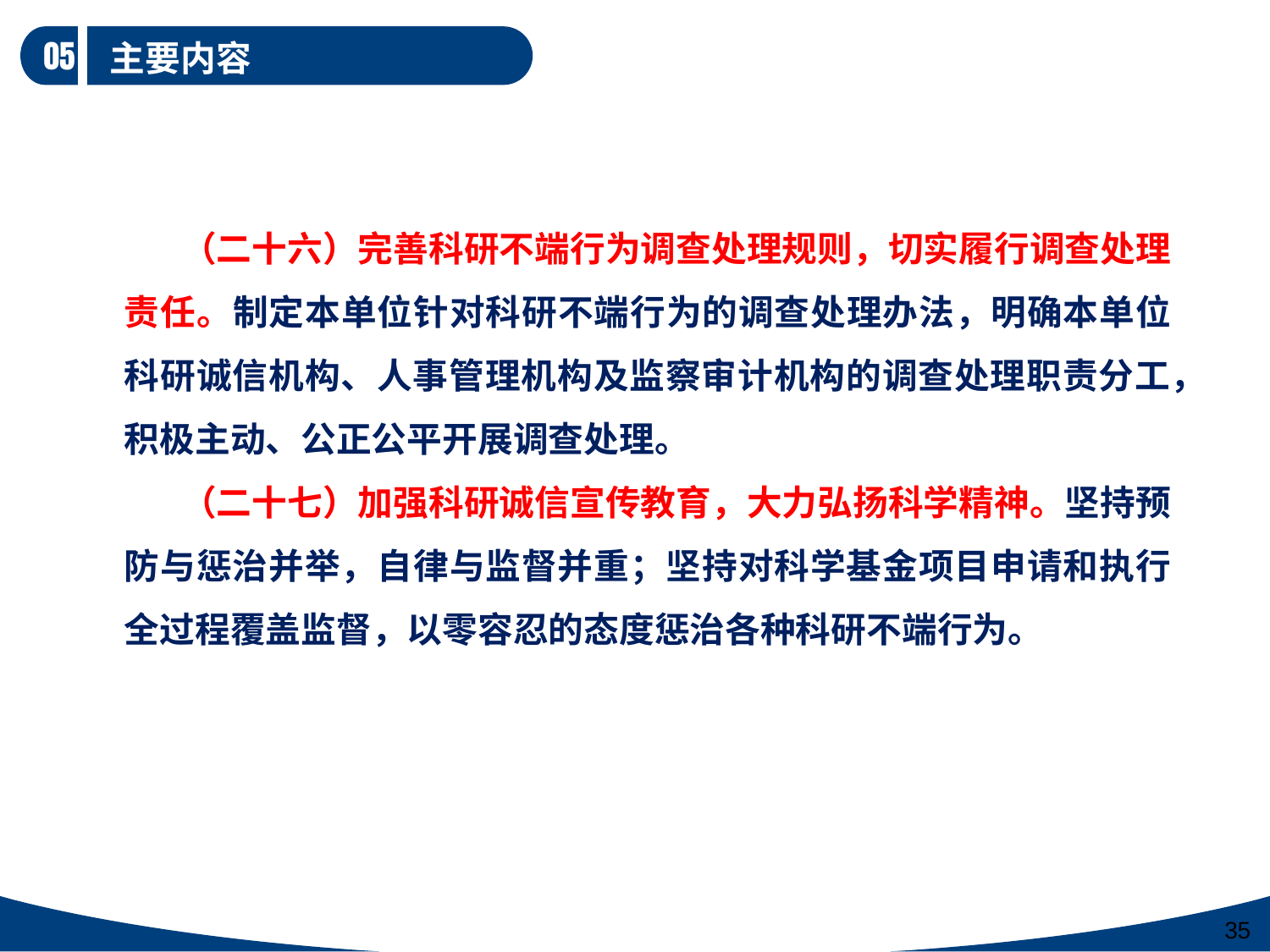

主要内容
05

      （二十六）完善科研不端行为调查处理规则，切实履行调查处理责任。制定本单位针对科研不端行为的调查处理办法，明确本单位科研诚信机构、人事管理机构及监察审计机构的调查处理职责分工，积极主动、公正公平开展调查处理。
      （二十七）加强科研诚信宣传教育，大力弘扬科学精神。坚持预防与惩治并举，自律与监督并重；坚持对科学基金项目申请和执行全过程覆盖监督，以零容忍的态度惩治各种科研不端行为。

35